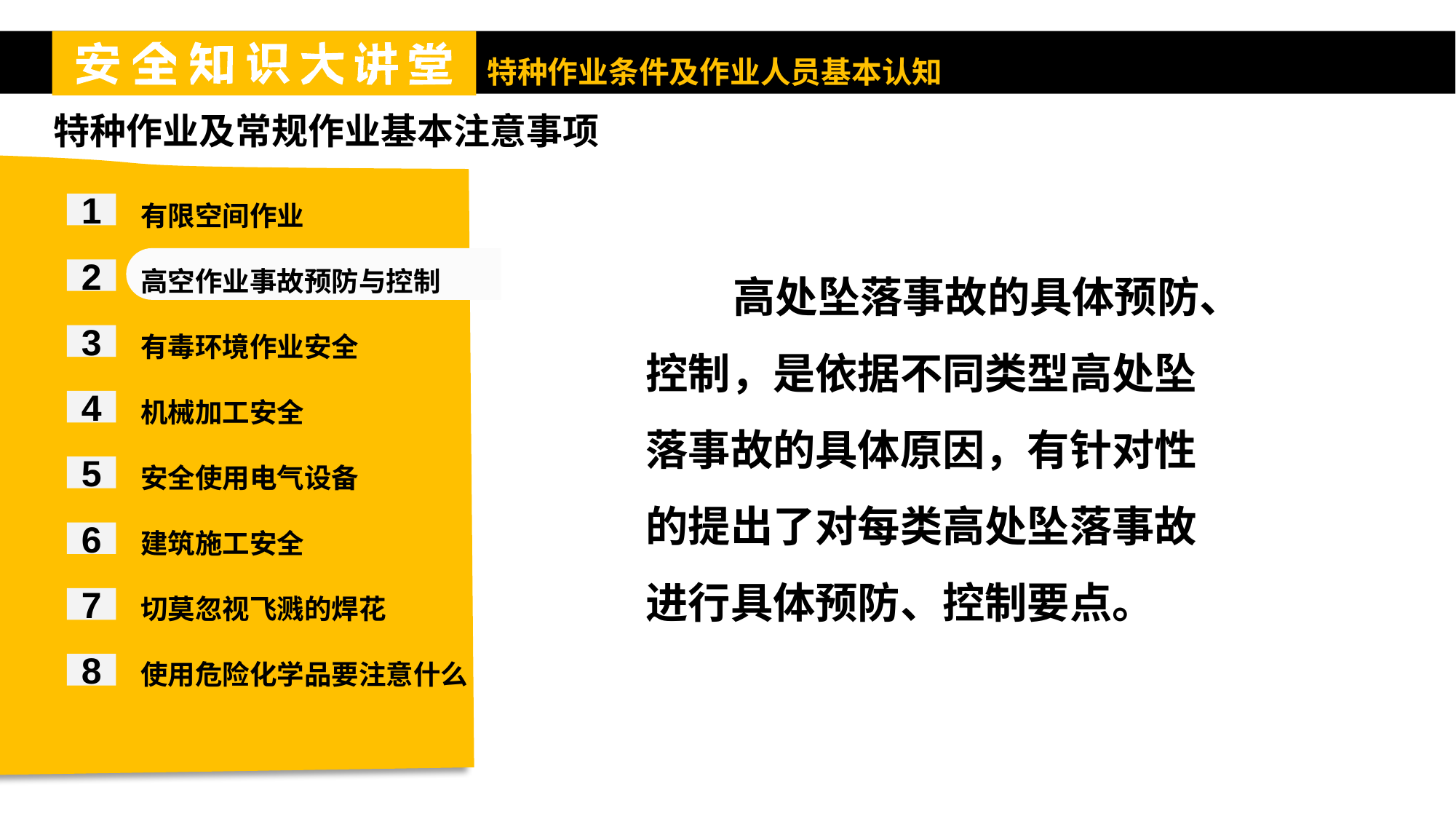

特种作业及常规作业基本注意事项
有限空间作业
高空作业事故预防与控制
有毒环境作业安全
机械加工安全
安全使用电气设备
建筑施工安全
切莫忽视飞溅的焊花
使用危险化学品要注意什么
1
        高处坠落事故的具体预防、控制，是依据不同类型高处坠落事故的具体原因，有针对性的提出了对每类高处坠落事故进行具体预防、控制要点。
2
3
4
5
6
7
8